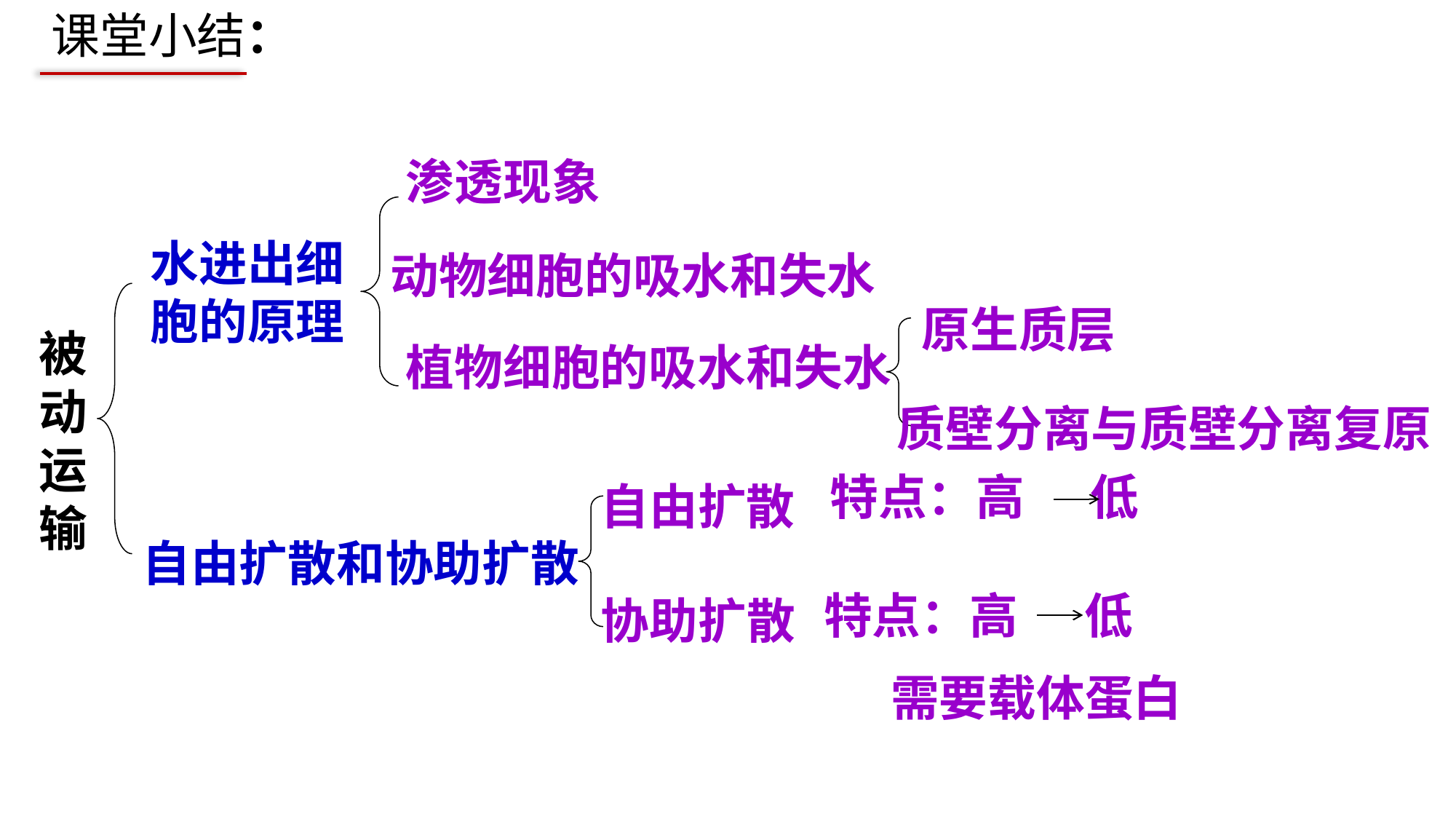

课堂小结：
渗透现象

水进出细胞的原理
动物细胞的吸水和失水

原生质层
被动运输

植物细胞的吸水和失水
质壁分离与质壁分离复原
特点：高      低
自由扩散

 自由扩散和协助扩散
特点：高      低
     需要载体蛋白
协助扩散